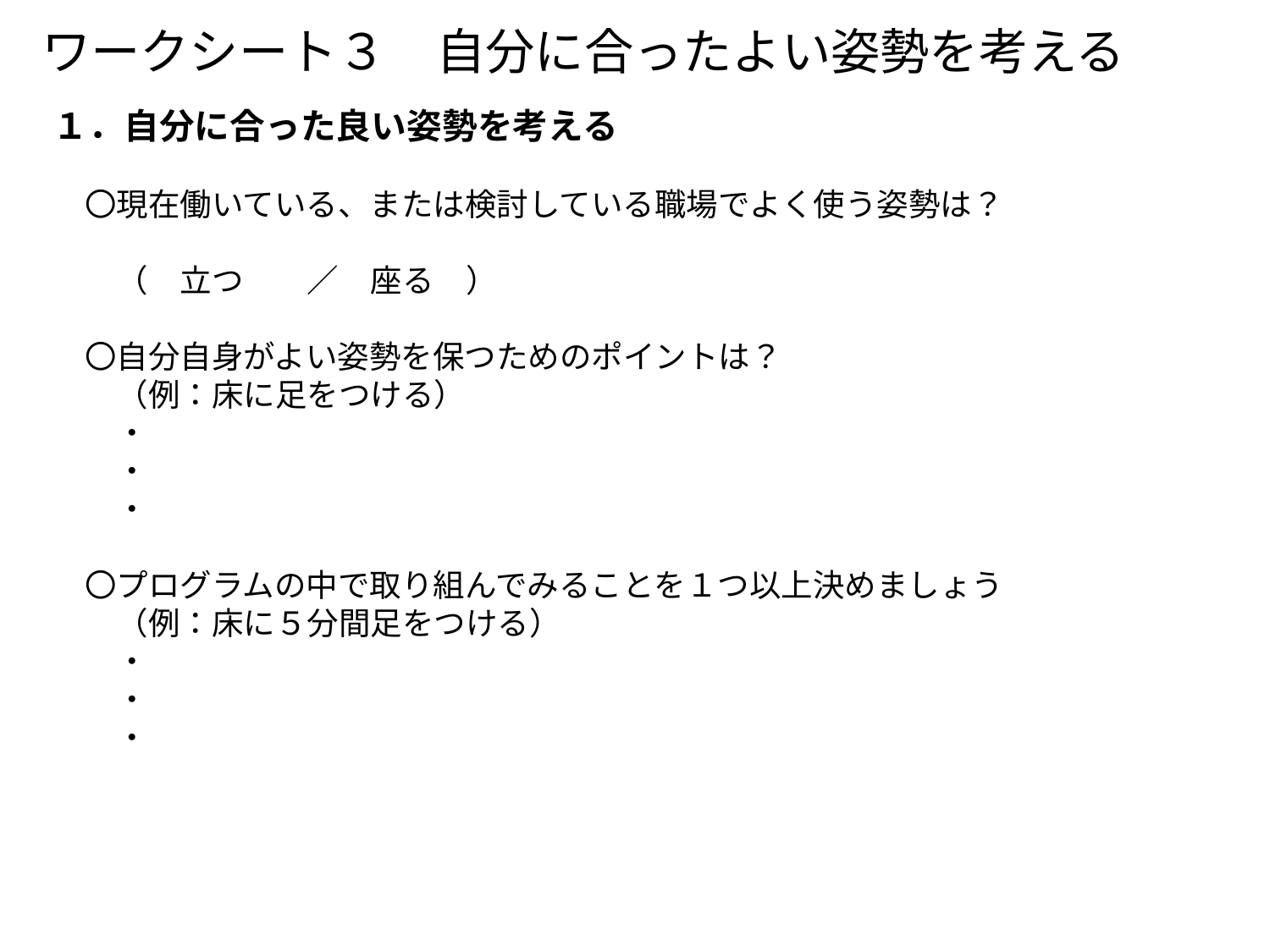

# ワークシート３　自分に合ったよい姿勢を考える
１．自分に合った良い姿勢を考える

　〇現在働いている、または検討している職場でよく使う姿勢は？
　　（　立つ　　／　座る　）

　〇自分自身がよい姿勢を保つためのポイントは？
　　（例：床に足をつける）
　　・
　　・
　　・

　〇プログラムの中で取り組んでみることを１つ以上決めましょう
　　（例：床に５分間足をつける）
　　・
　　・
　　・